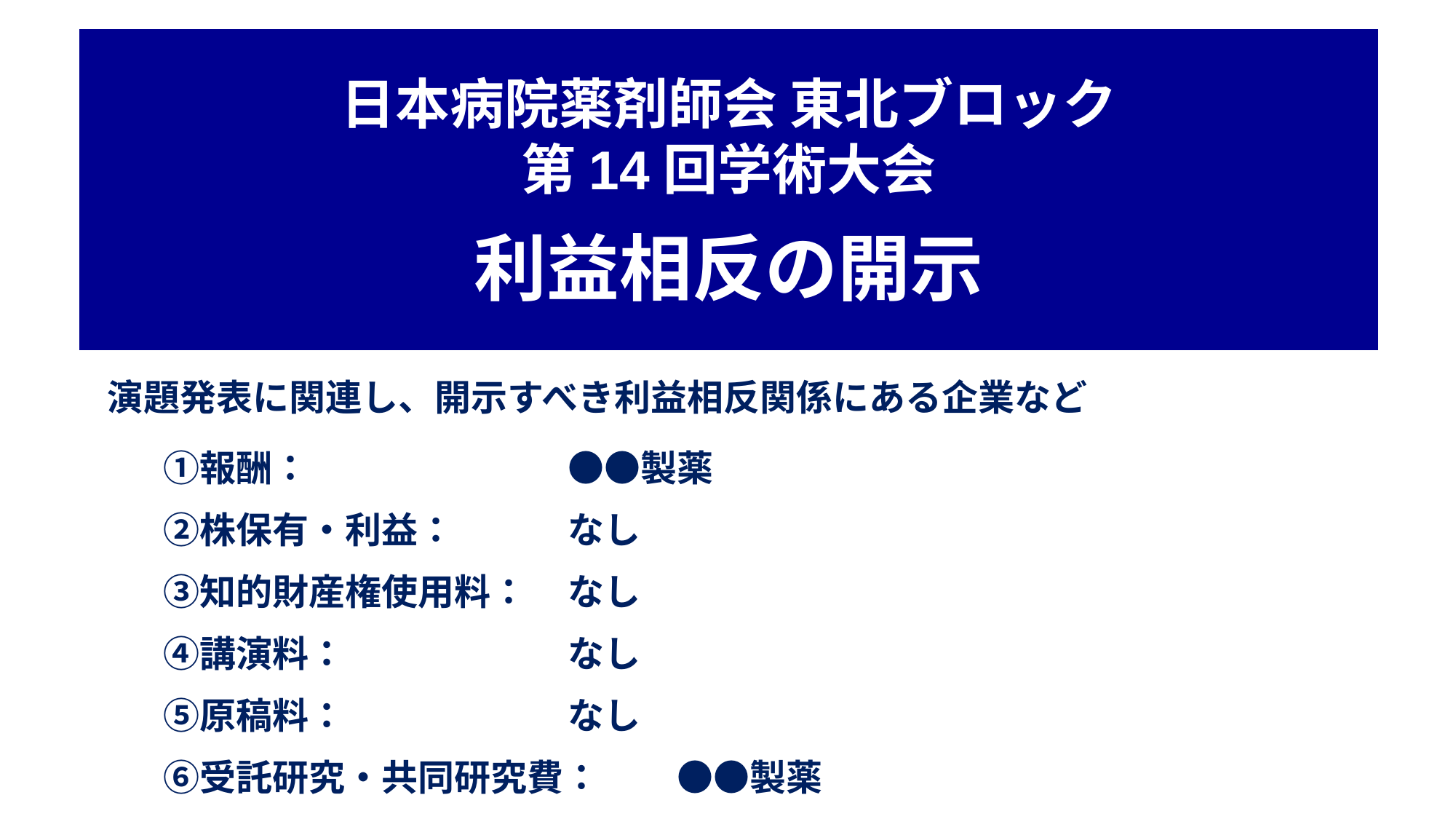

日本病院薬剤師会 東北ブロック
第14回学術大会

利益相反の開示
 演題発表に関連し、開示すべき利益相反関係にある企業など

　　①報酬：			●●製薬
　　②株保有・利益：		なし
　　③知的財産権使用料：	なし
　　④講演料：			なし
　　⑤原稿料：			なし
　　⑥受託研究・共同研究費：	●●製薬